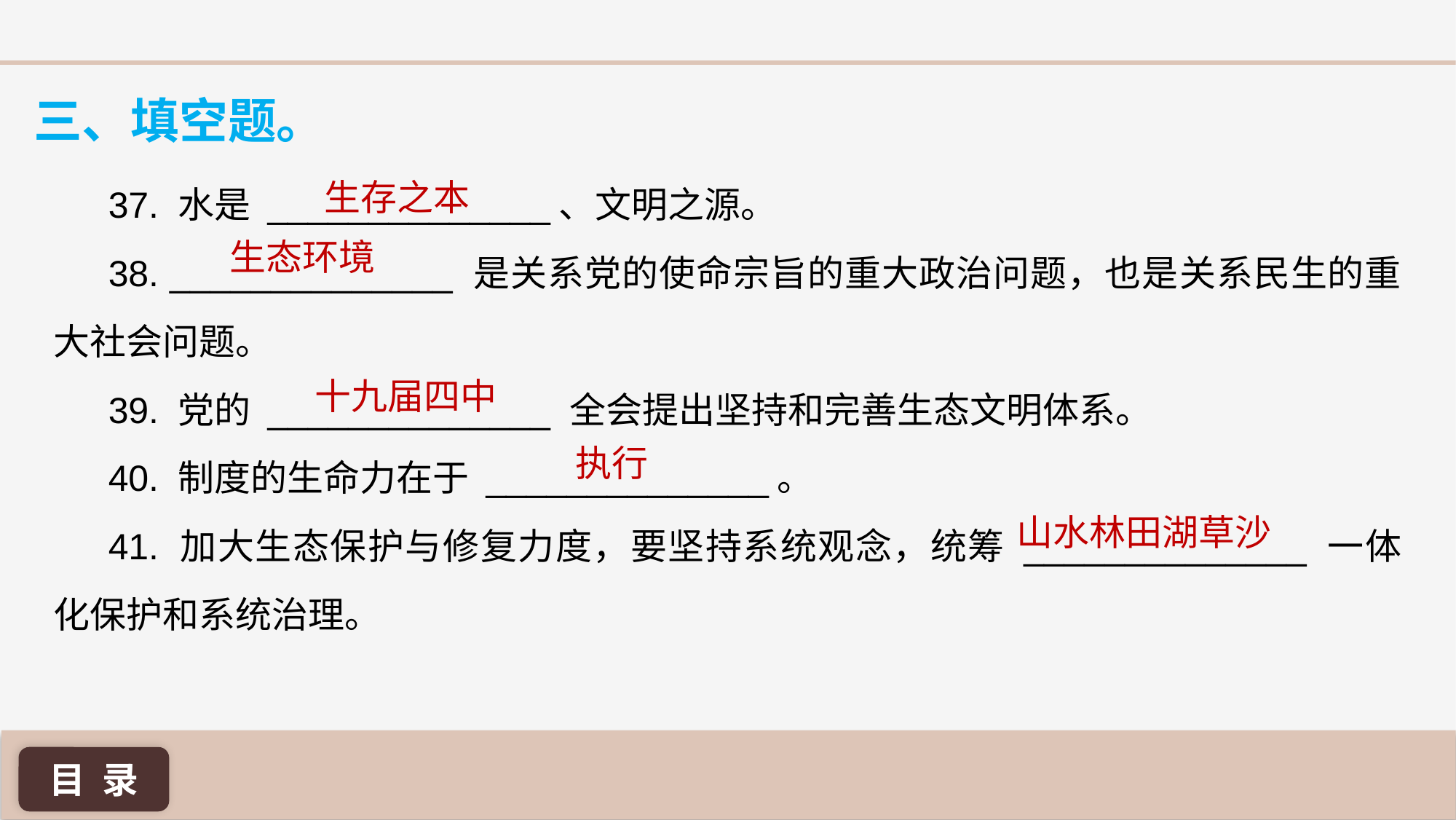

三、填空题。
37. 水是 ______________、文明之源。
38. ______________ 是关系党的使命宗旨的重大政治问题，也是关系民生的重大社会问题。
39. 党的 ______________ 全会提出坚持和完善生态文明体系。
40. 制度的生命力在于 ______________。
41. 加大生态保护与修复力度，要坚持系统观念，统筹 ______________ 一体化保护和系统治理。
生存之本
生态环境
十九届四中
执行
山水林田湖草沙